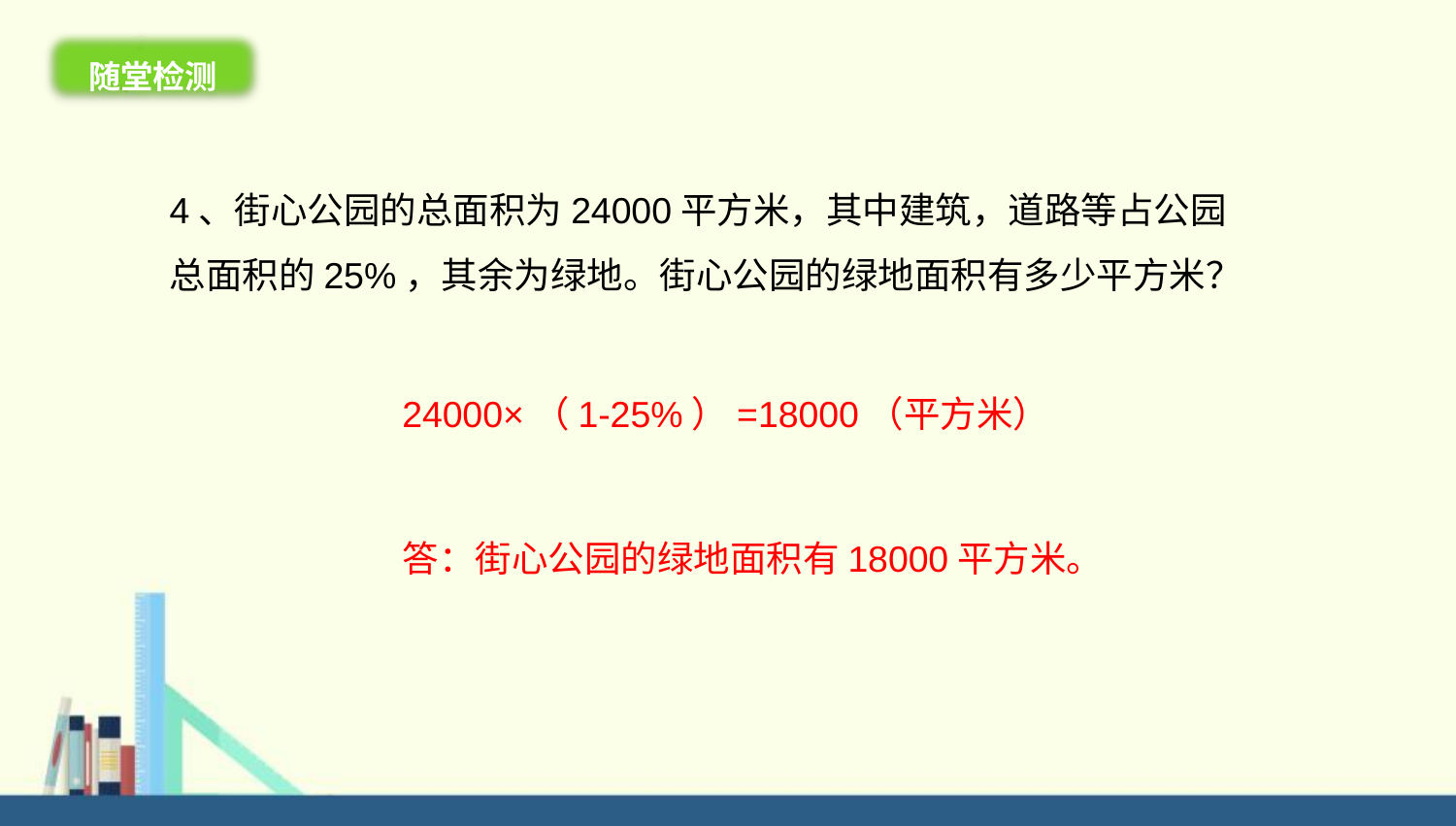

随堂检测
4、街心公园的总面积为24000平方米，其中建筑，道路等占公园总面积的25%，其余为绿地。街心公园的绿地面积有多少平方米？
24000×（1-25%）=18000（平方米）
答：街心公园的绿地面积有18000平方米。